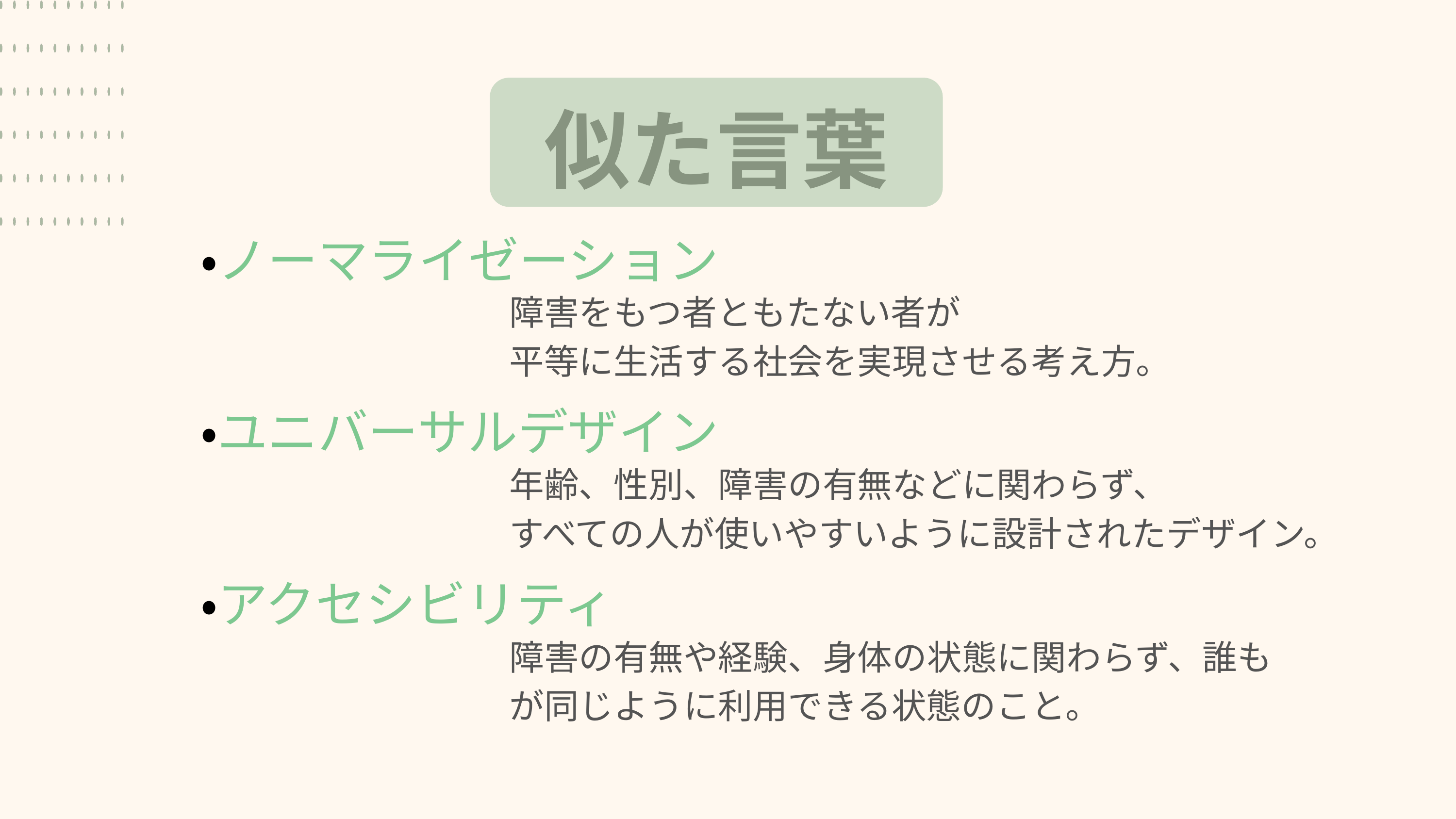

似た言葉
・ノーマライゼーション
障害をもつ者ともたない者が
平等に生活する社会を実現させる考え方。
・ユニバーサルデザイン
年齢、性別、障害の有無などに関わらず、
すべての人が使いやすいように設計されたデザイン。
・アクセシビリティ
障害の有無や経験、身体の状態に関わらず、誰もが同じように利用できる状態のこと。